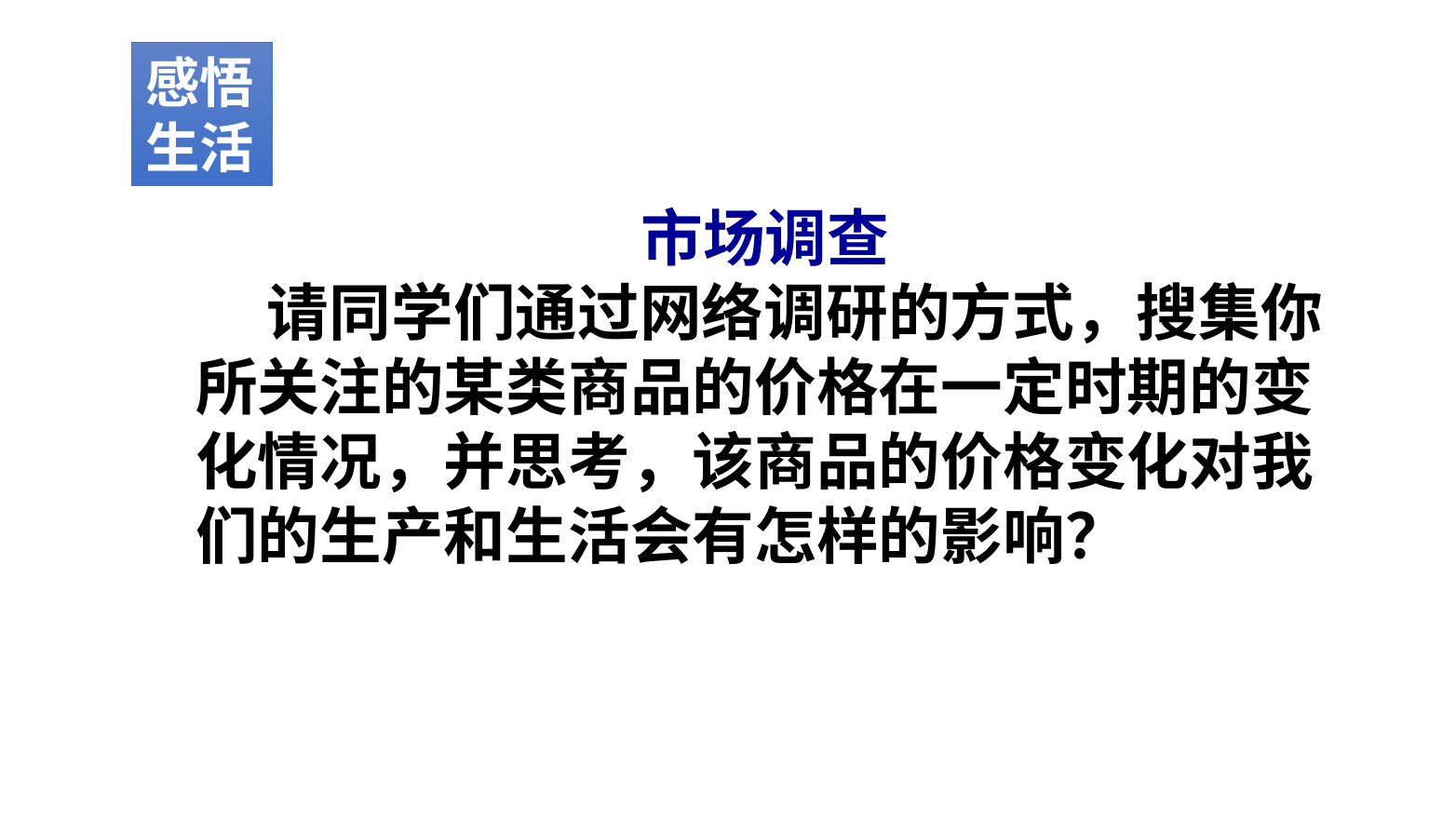

感悟生活
市场调查
    请同学们通过网络调研的方式，搜集你所关注的某类商品的价格在一定时期的变化情况，并思考，该商品的价格变化对我们的生产和生活会有怎样的影响？